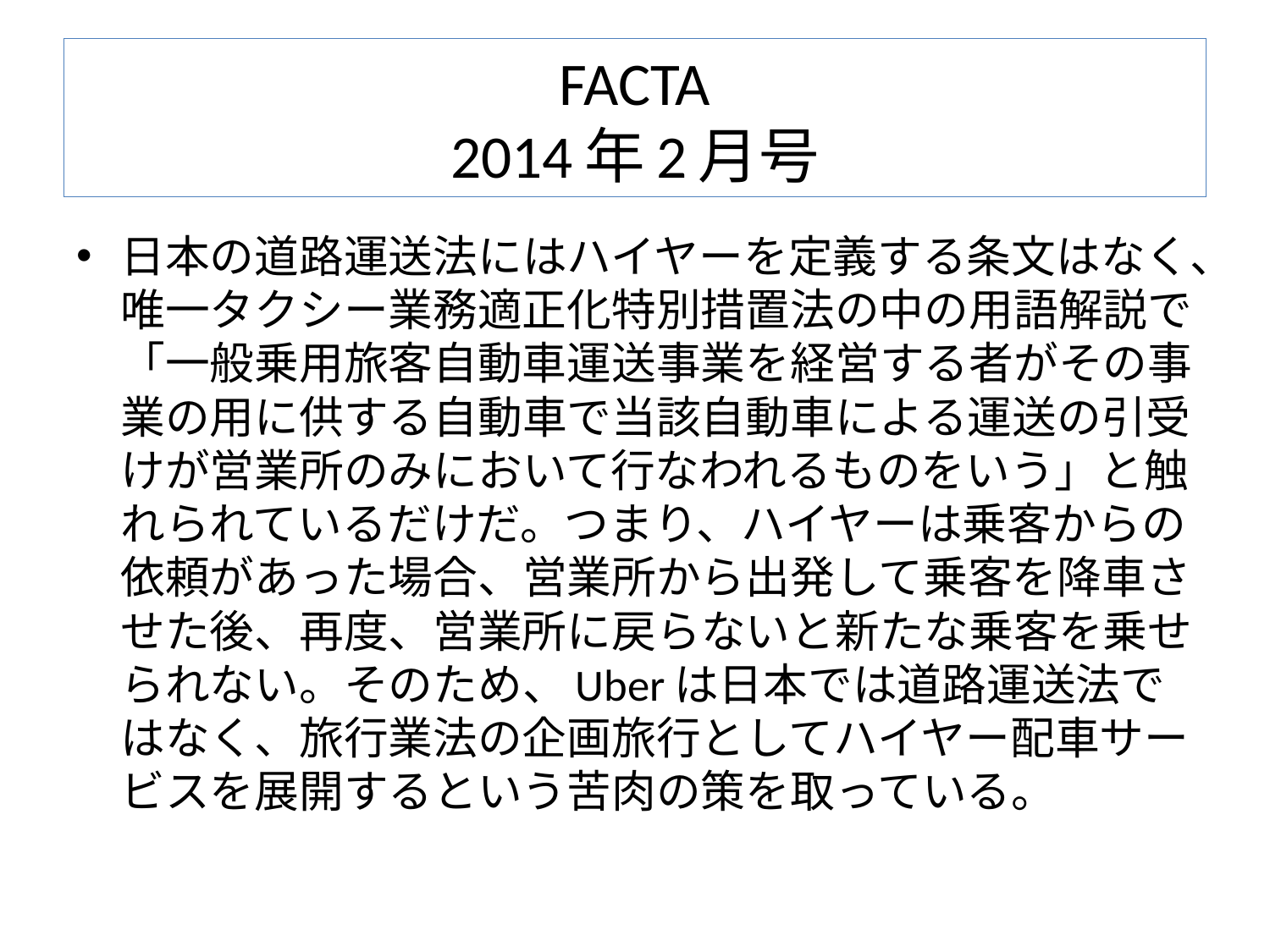

# FACTA 2014年2月号
日本の道路運送法にはハイヤーを定義する条文はなく、唯一タクシー業務適正化特別措置法の中の用語解説で「一般乗用旅客自動車運送事業を経営する者がその事業の用に供する自動車で当該自動車による運送の引受けが営業所のみにおいて行なわれるものをいう」と触れられているだけだ。つまり、ハイヤーは乗客からの依頼があった場合、営業所から出発して乗客を降車させた後、再度、営業所に戻らないと新たな乗客を乗せられない。そのため、Uberは日本では道路運送法ではなく、旅行業法の企画旅行としてハイヤー配車サービスを展開するという苦肉の策を取っている。